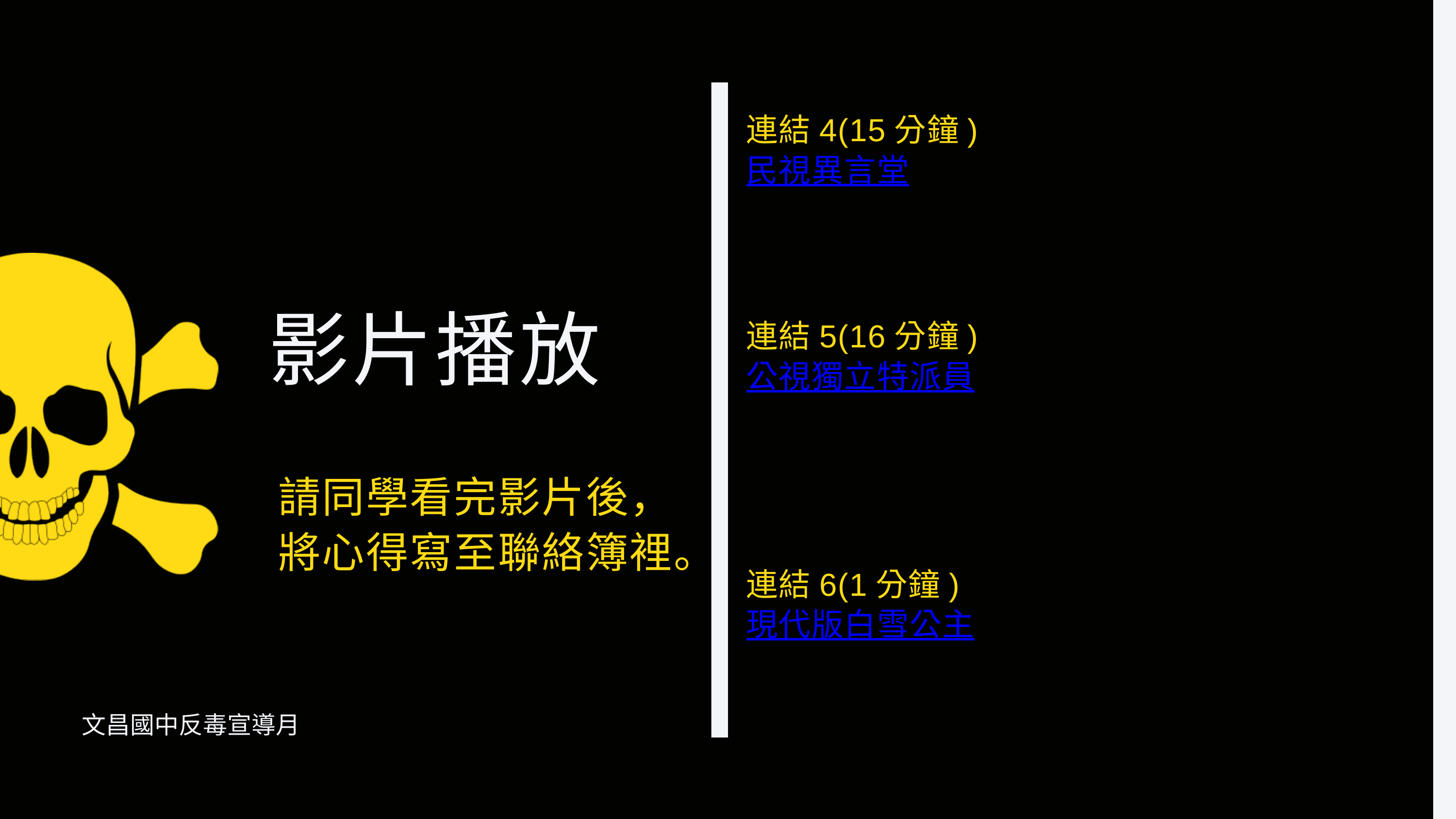

連結4(15分鐘)
民視異言堂

影片播放
連結5(16分鐘)
公視獨立特派員
請同學看完影片後，
將心得寫至聯絡簿裡。
連結6(1分鐘)
現代版白雪公主
文昌國中反毒宣導月